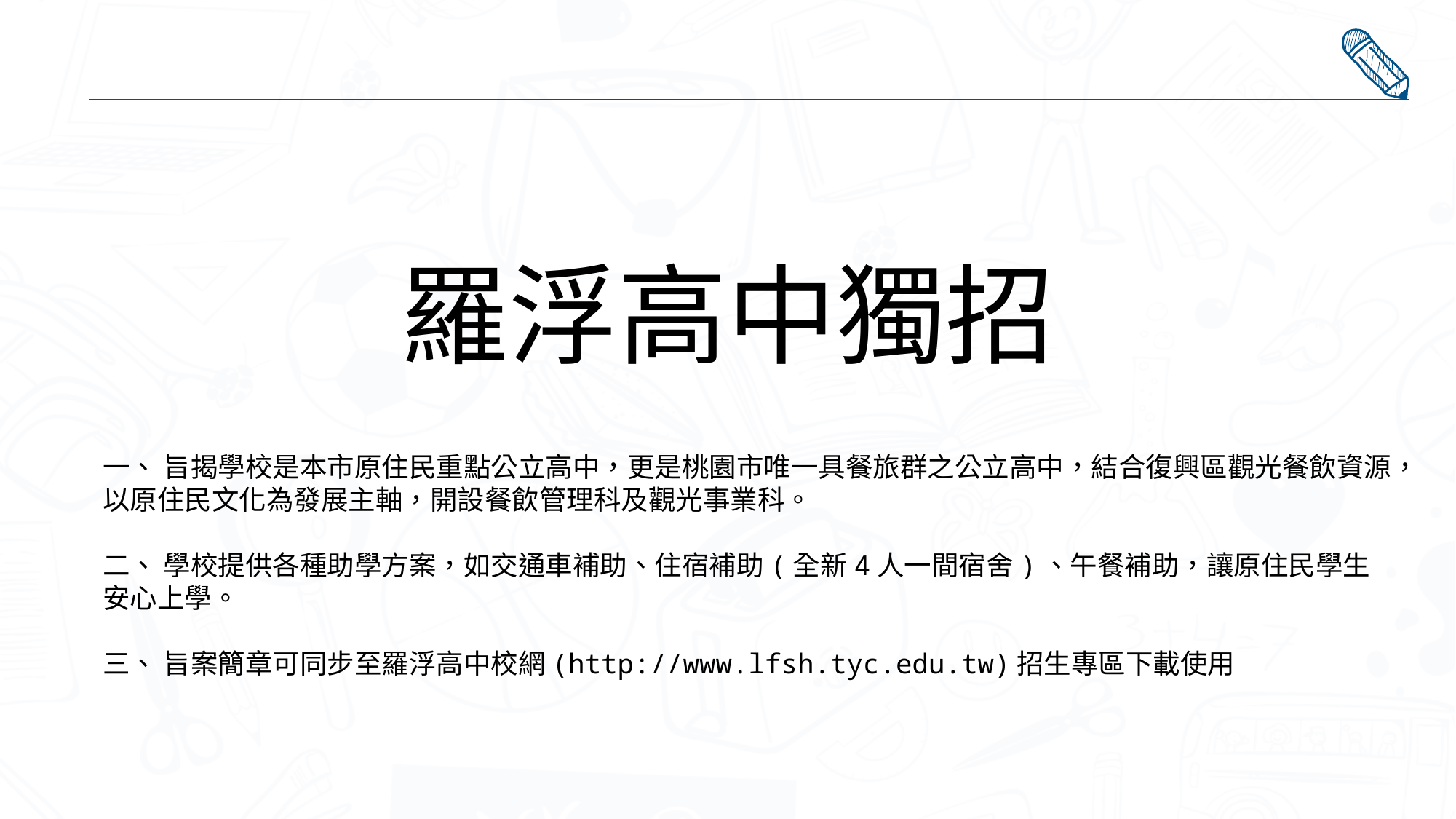

羅浮高中獨招
一、 旨揭學校是本市原住民重點公立高中，更是桃園市唯一具餐旅群之公立高中，結合復興區觀光餐飲資源，以原住民文化為發展主軸，開設餐飲管理科及觀光事業科。

二、 學校提供各種助學方案，如交通車補助、住宿補助(全新4人一間宿舍)、午餐補助，讓原住民學生安心上學。

三、 旨案簡章可同步至羅浮高中校網(http://www.lfsh.tyc.edu.tw)招生專區下載使用